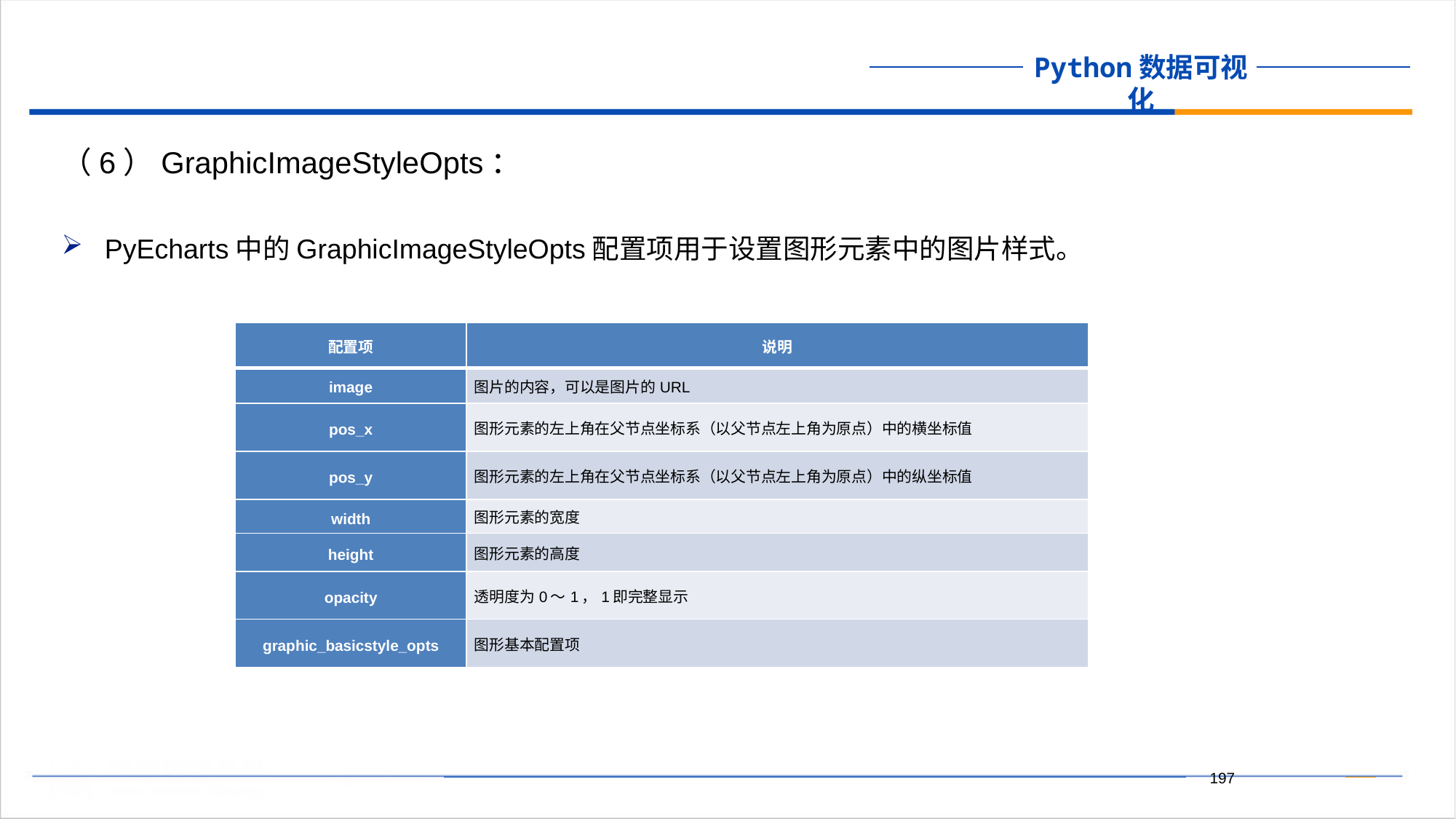

（6）GraphicImageStyleOpts：
PyEcharts中的GraphicImageStyleOpts配置项用于设置图形元素中的图片样式。
| 配置项 | 说明 |
| --- | --- |
| image | 图片的内容，可以是图片的URL |
| pos\_x | 图形元素的左上角在父节点坐标系（以父节点左上角为原点）中的横坐标值 |
| pos\_y | 图形元素的左上角在父节点坐标系（以父节点左上角为原点）中的纵坐标值 |
| width | 图形元素的宽度 |
| height | 图形元素的高度 |
| opacity | 透明度为0～1，1即完整显示 |
| graphic\_basicstyle\_opts | 图形基本配置项 |